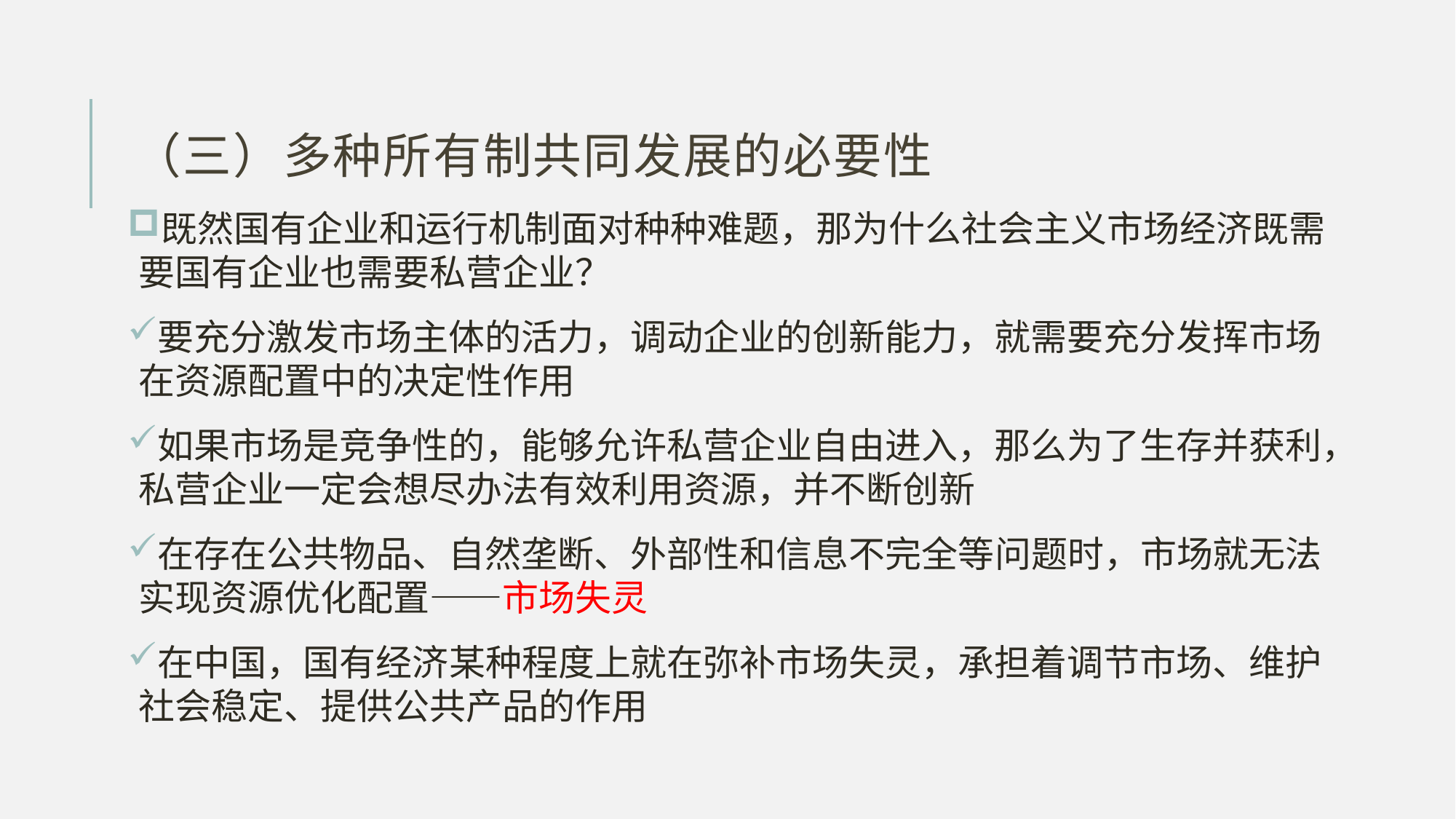

# （三）多种所有制共同发展的必要性
既然国有企业和运行机制面对种种难题，那为什么社会主义市场经济既需要国有企业也需要私营企业？
要充分激发市场主体的活力，调动企业的创新能力，就需要充分发挥市场在资源配置中的决定性作用
如果市场是竞争性的，能够允许私营企业自由进入，那么为了生存并获利，私营企业一定会想尽办法有效利用资源，并不断创新
在存在公共物品、自然垄断、外部性和信息不完全等问题时，市场就无法实现资源优化配置——市场失灵
在中国，国有经济某种程度上就在弥补市场失灵，承担着调节市场、维护社会稳定、提供公共产品的作用